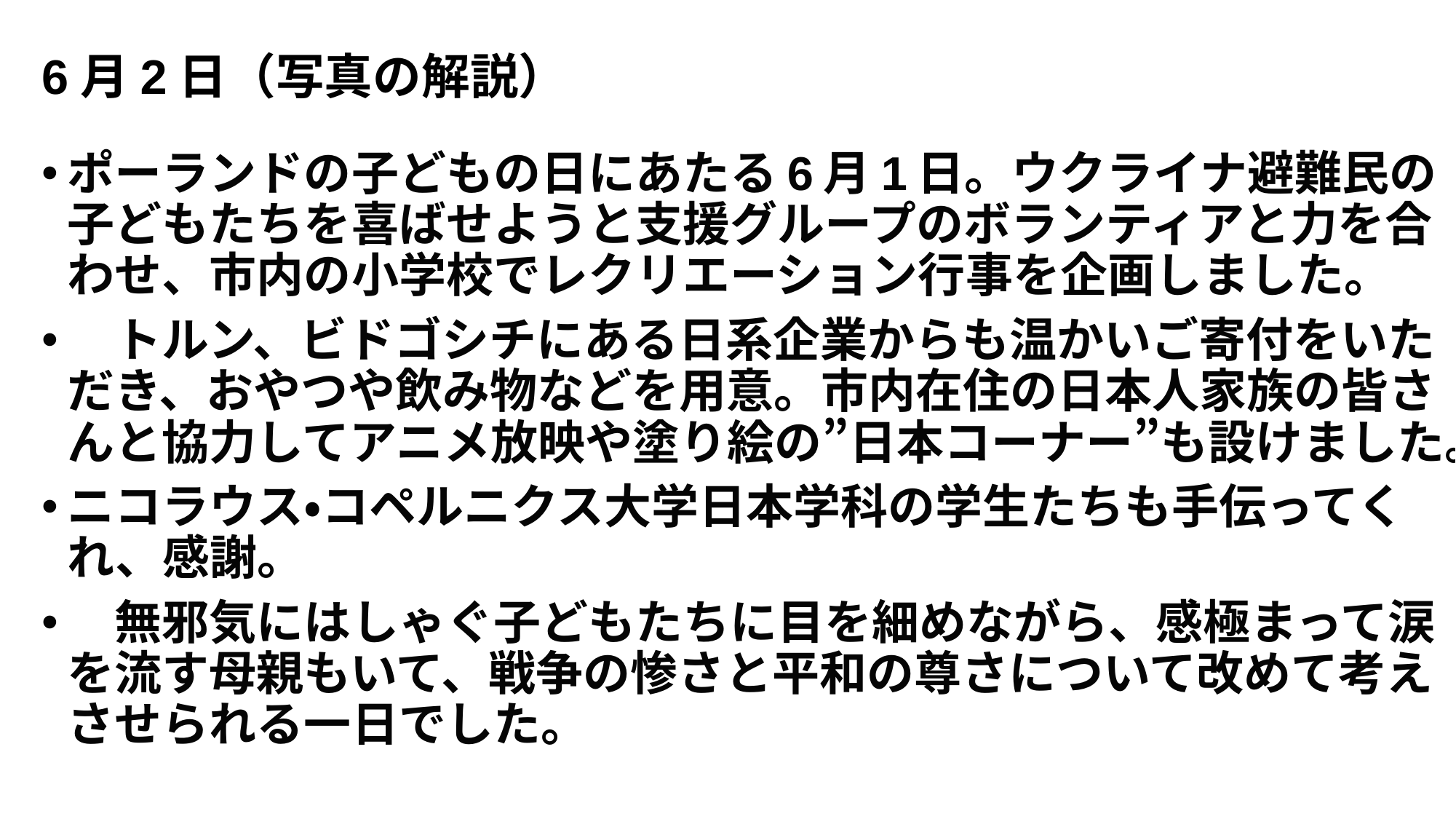

# 6月2日（写真の解説）
ポーランドの子どもの日にあたる6月1日。ウクライナ避難民の子どもたちを喜ばせようと支援グループのボランティアと力を合わせ、市内の小学校でレクリエーション行事を企画しました。
　トルン、ビドゴシチにある日系企業からも温かいご寄付をいただき、おやつや飲み物などを用意。市内在住の日本人家族の皆さんと協力してアニメ放映や塗り絵の”日本コーナー”も設けました。
ニコラウス・コペルニクス大学日本学科の学生たちも手伝ってくれ、感謝。
　無邪気にはしゃぐ子どもたちに目を細めながら、感極まって涙を流す母親もいて、戦争の惨さと平和の尊さについて改めて考えさせられる一日でした。